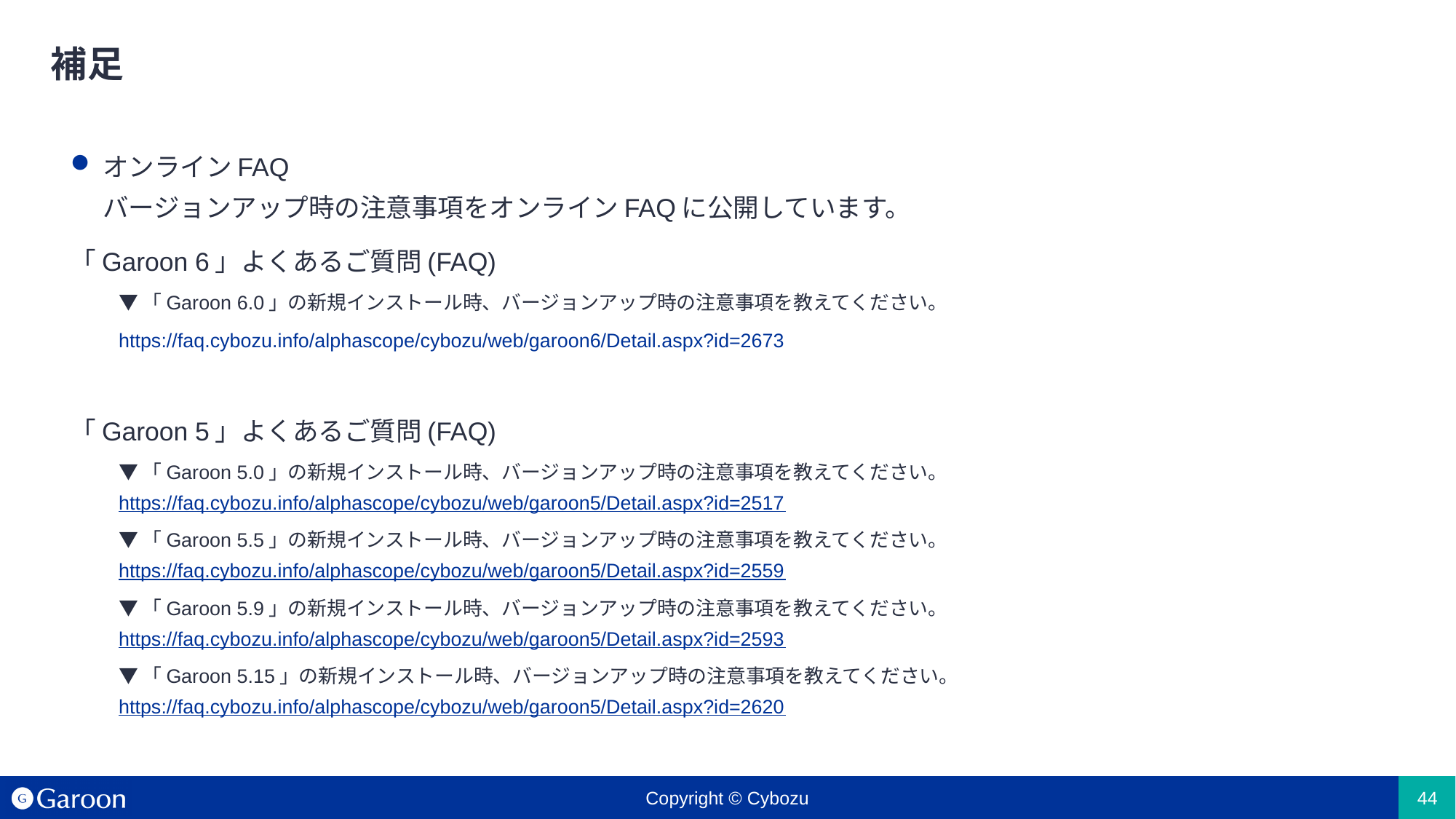

# 補足
オンラインFAQ
バージョンアップ時の注意事項をオンラインFAQに公開しています。
「Garoon 6」よくあるご質問(FAQ)
▼「Garoon 6.0」の新規インストール時、バージョンアップ時の注意事項を教えてください。
https://faq.cybozu.info/alphascope/cybozu/web/garoon6/Detail.aspx?id=2673
「Garoon 5」よくあるご質問(FAQ)
▼「Garoon 5.0」の新規インストール時、バージョンアップ時の注意事項を教えてください。
https://faq.cybozu.info/alphascope/cybozu/web/garoon5/Detail.aspx?id=2517
▼「Garoon 5.5」の新規インストール時、バージョンアップ時の注意事項を教えてください。
https://faq.cybozu.info/alphascope/cybozu/web/garoon5/Detail.aspx?id=2559
▼「Garoon 5.9」の新規インストール時、バージョンアップ時の注意事項を教えてください。
https://faq.cybozu.info/alphascope/cybozu/web/garoon5/Detail.aspx?id=2593
▼「Garoon 5.15」の新規インストール時、バージョンアップ時の注意事項を教えてください。
https://faq.cybozu.info/alphascope/cybozu/web/garoon5/Detail.aspx?id=2620